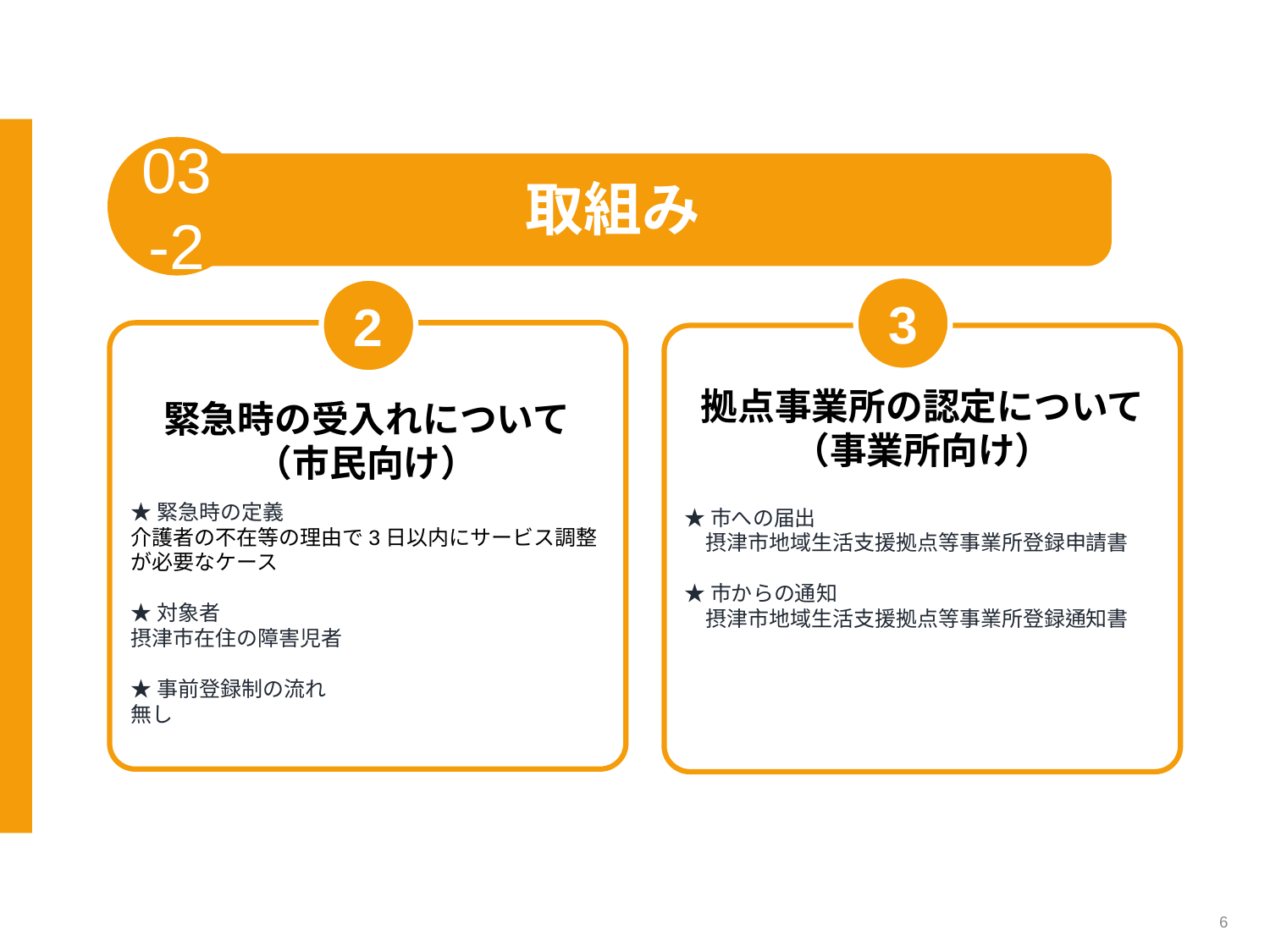

03-2

取組み
3
2

拠点事業所の認定について（事業所向け）

緊急時の受入れについて
（市民向け）

★市への届出
　摂津市地域生活支援拠点等事業所登録申請書

★市からの通知
　摂津市地域生活支援拠点等事業所登録通知書
★緊急時の定義
介護者の不在等の理由で3日以内にサービス調整が必要なケース

★対象者
摂津市在住の障害児者

★事前登録制の流れ
無し

6